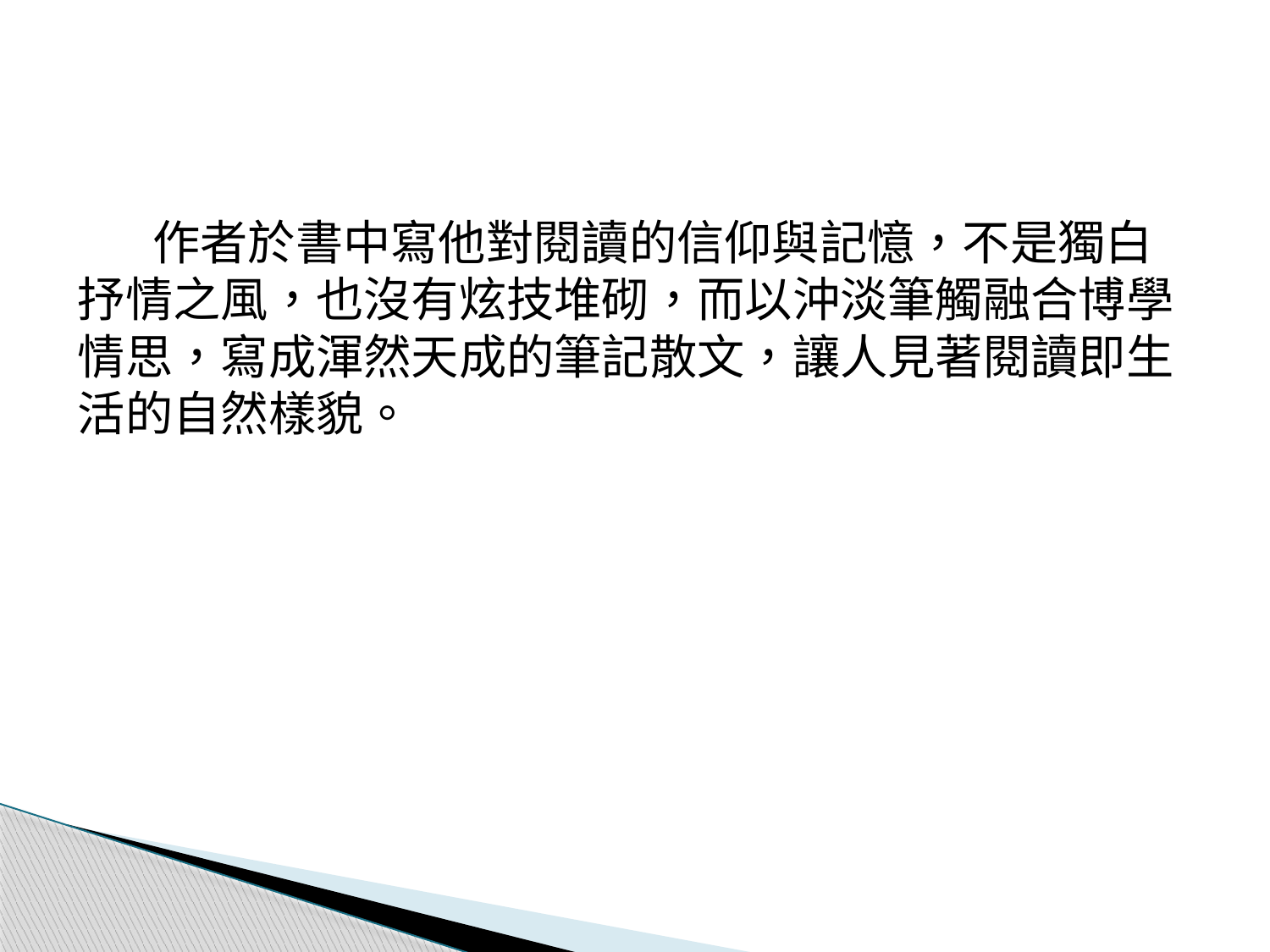

#
      作者於書中寫他對閱讀的信仰與記憶，不是獨白抒情之風，也沒有炫技堆砌，而以沖淡筆觸融合博學情思，寫成渾然天成的筆記散文，讓人見著閱讀即生活的自然樣貌。